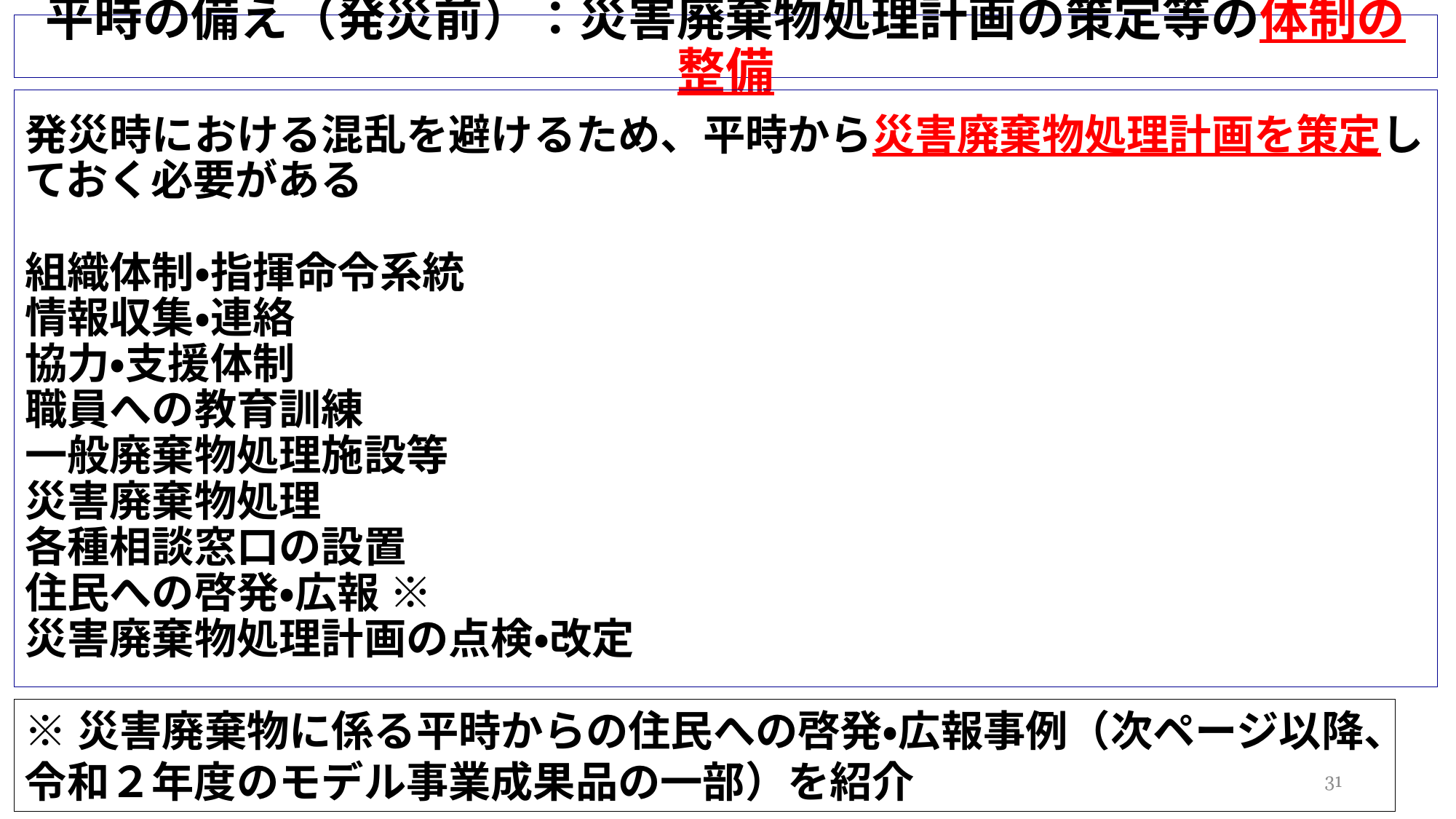

平時の備え（発災前）：災害廃棄物処理計画の策定等の体制の整備
発災時における混乱を避けるため、平時から災害廃棄物処理計画を策定しておく必要がある

組織体制・指揮命令系統
情報収集・連絡
協力・支援体制
職員への教育訓練
一般廃棄物処理施設等
災害廃棄物処理
各種相談窓口の設置
住民への啓発・広報 ※
災害廃棄物処理計画の点検・改定
※災害廃棄物に係る平時からの住民への啓発・広報事例（次ページ以降、令和２年度のモデル事業成果品の一部）を紹介
31